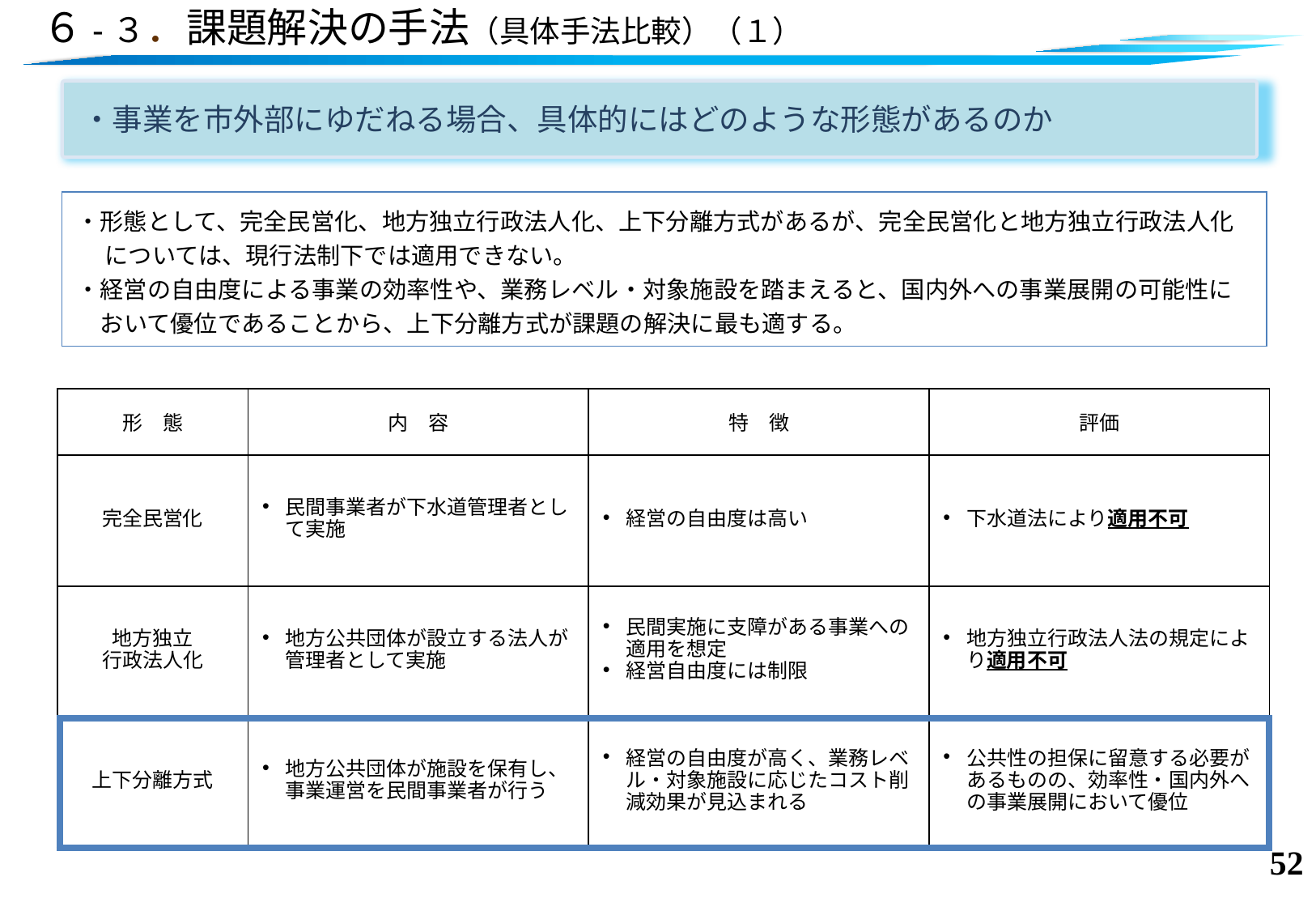

# ６-３．課題解決の手法（具体手法比較）（１）
・事業を市外部にゆだねる場合、具体的にはどのような形態があるのか
・形態として、完全民営化、地方独立行政法人化、上下分離方式があるが、完全民営化と地方独立行政法人化については、現行法制下では適用できない。
・経営の自由度による事業の効率性や、業務レベル・対象施設を踏まえると、国内外への事業展開の可能性において優位であることから、上下分離方式が課題の解決に最も適する。
| 形　態 | 内　容 | 特　徴 | 評価 |
| --- | --- | --- | --- |
| 完全民営化 | 民間事業者が下水道管理者として実施 | 経営の自由度は高い | 下水道法により適用不可 |
| 地方独立 行政法人化 | 地方公共団体が設立する法人が管理者として実施 | 民間実施に支障がある事業への適用を想定 経営自由度には制限 | 地方独立行政法人法の規定により適用不可 |
| 上下分離方式 | 地方公共団体が施設を保有し、事業運営を民間事業者が行う | 経営の自由度が高く、業務レベル・対象施設に応じたコスト削減効果が見込まれる | 公共性の担保に留意する必要があるものの、効率性・国内外への事業展開において優位 |

52